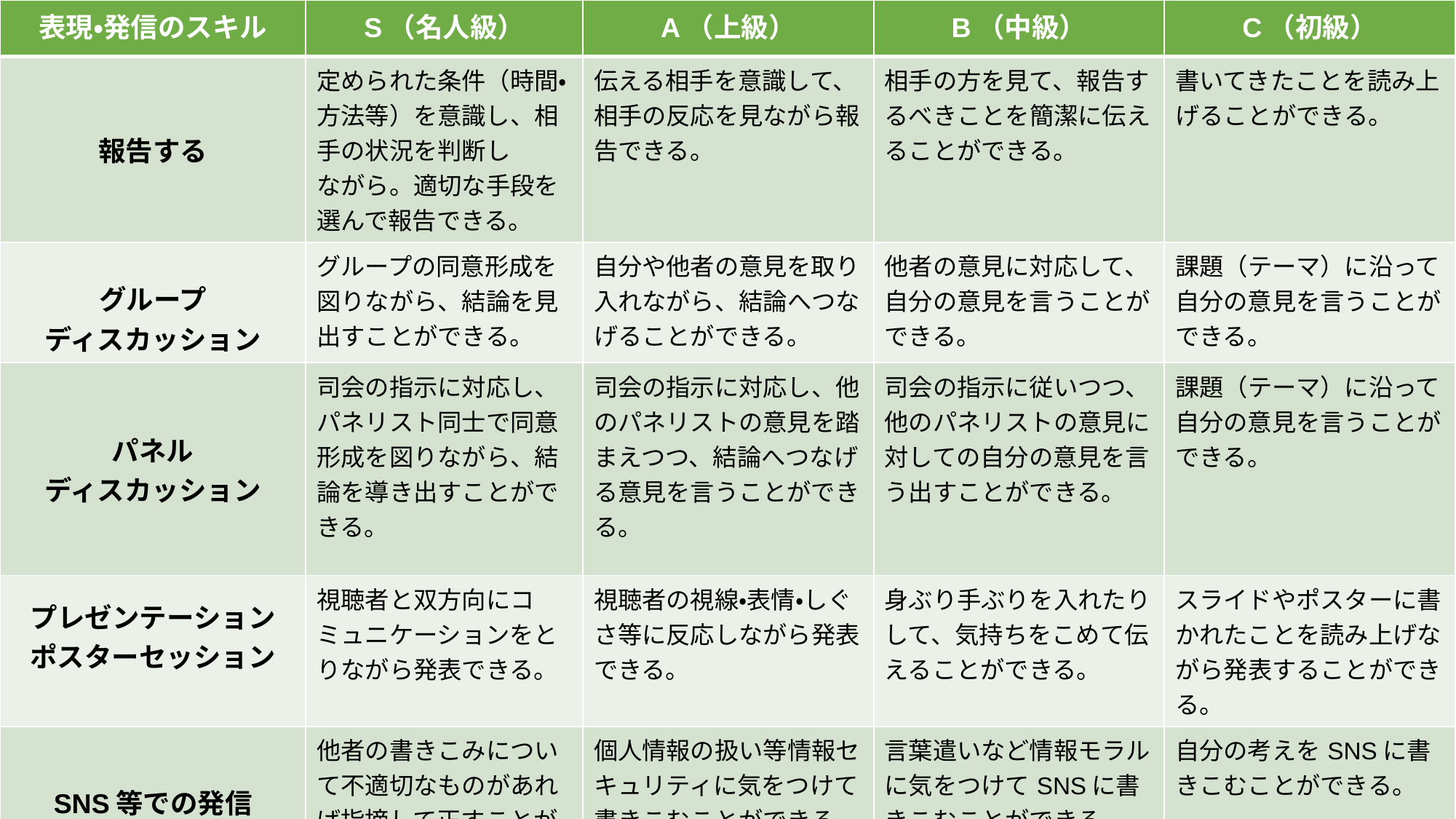

| 表現・発信のスキル | S（名人級） | A（上級） | B（中級） | C（初級） |
| --- | --- | --- | --- | --- |
| 報告する | 定められた条件（時間・方法等）を意識し、相手の状況を判断し ながら。適切な手段を選んで報告できる。 | 伝える相手を意識して、相手の反応を見ながら報告できる。 | 相手の方を見て、報告するべきことを簡潔に伝えることができる。 | 書いてきたことを読み上げることができる。 |
| グループ ディスカッション | グループの同意形成を図りながら、結論を見出すことができる。 | 自分や他者の意見を取り入れながら、結論へつなげることができる。 | 他者の意見に対応して、自分の意見を言うことができる。 | 課題（テーマ）に沿って自分の意見を言うことができる。 |
| パネル ディスカッション | 司会の指示に対応し、パネリスト同士で同意形成を図りながら、結論を導き出すことができる。 | 司会の指示に対応し、他のパネリストの意見を踏まえつつ、結論へつなげる意見を言うことができる。 | 司会の指示に従いつつ、他のパネリストの意見に対しての自分の意見を言う出すことができる。 | 課題（テーマ）に沿って自分の意見を言うことができる。 |
| プレゼンテーション ポスターセッション | 視聴者と双方向にコミュニケーションをとりながら発表できる。 | 視聴者の視線・表情・しぐさ等に反応しながら発表できる。 | 身ぶり手ぶりを入れたりして、気持ちをこめて伝えることができる。 | スライドやポスターに書かれたことを読み上げながら発表することができる。 |
| SNS等での発信 | 他者の書きこみについて不適切なものがあれば指摘して正すことができる。 | 個人情報の扱い等情報セキュリティに気をつけて書きこむことができる。 | 言葉遣いなど情報モラルに気をつけてSNSに書きこむことができる。 | 自分の考えをSNSに書きこむことができる。 |
#